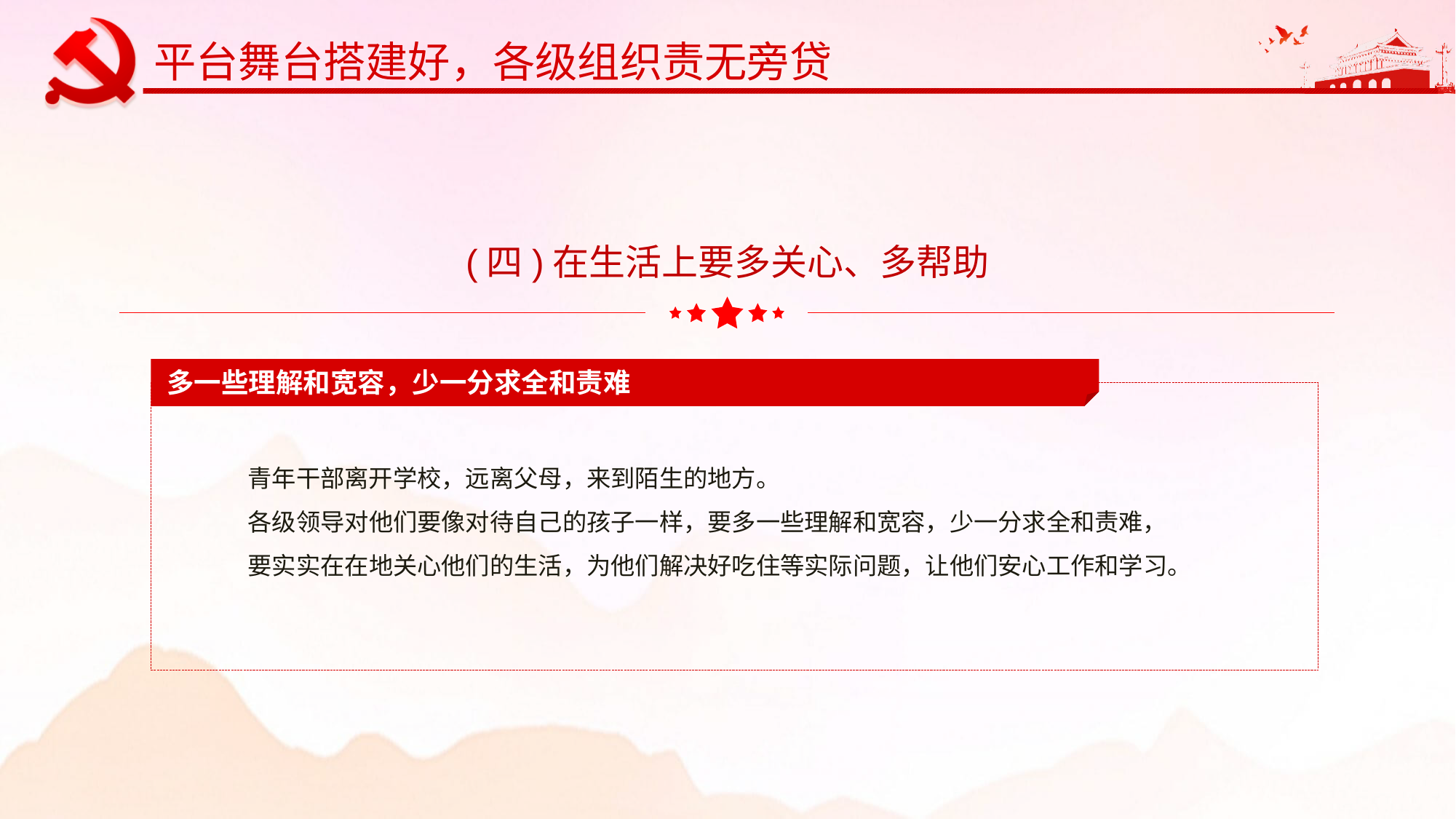

(四)在生活上要多关心、多帮助

多一些理解和宽容，少一分求全和责难

青年干部离开学校，远离父母，来到陌生的地方。
各级领导对他们要像对待自己的孩子一样，要多一些理解和宽容，少一分求全和责难，要实实在在地关心他们的生活，为他们解决好吃住等实际问题，让他们安心工作和学习。